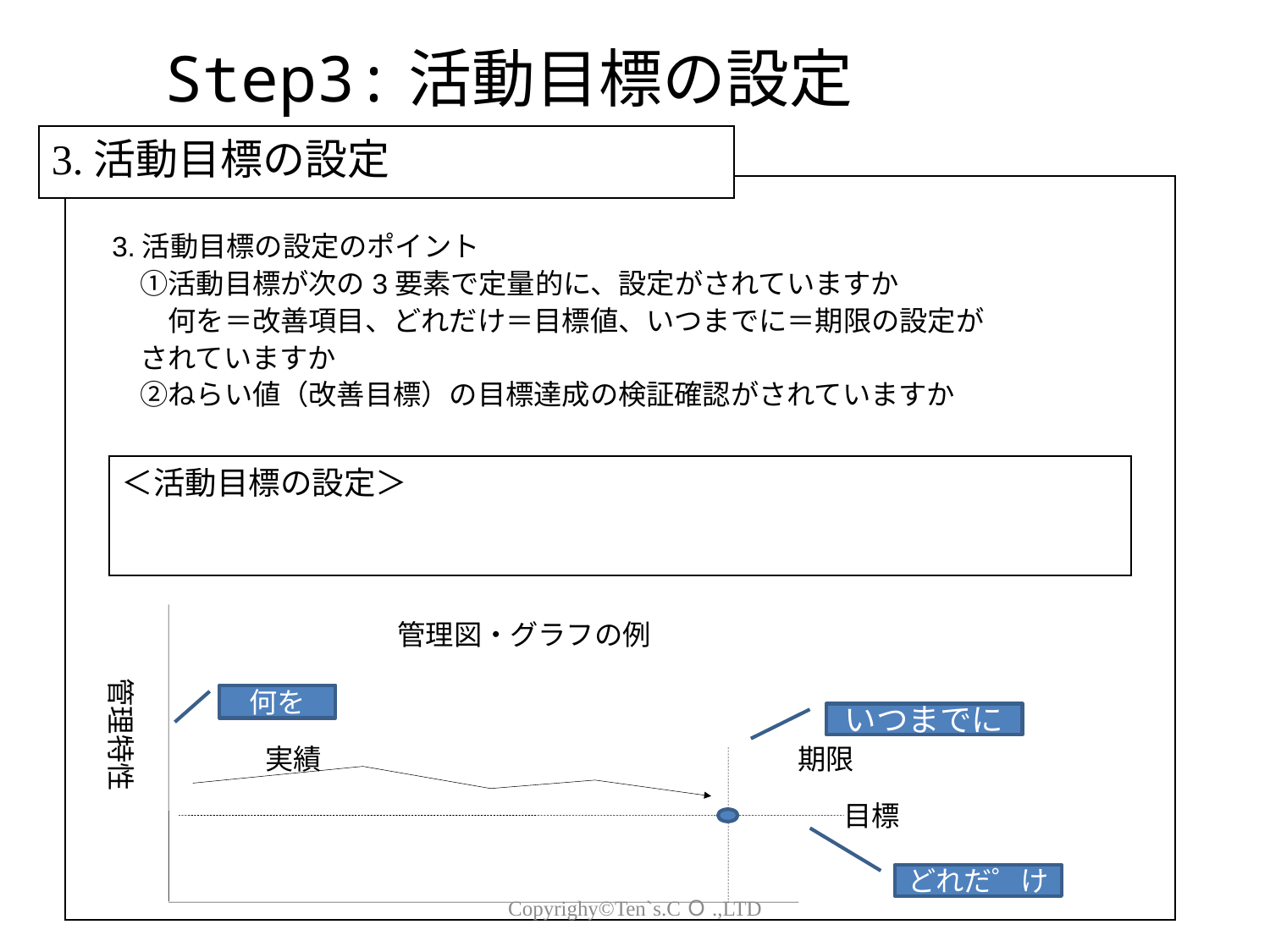

Step3:活動目標の設定
3.活動目標の設定

3.活動目標の設定のポイント
　①活動目標が次の3要素で定量的に、設定がされていますか
　　何を＝改善項目、どれだけ＝目標値、いつまでに＝期限の設定が
　されていますか
　②ねらい値（改善目標）の目標達成の検証確認がされていますか

＜活動目標の設定＞

管理図・グラフの例
何を
いつまでに
実績

期限

目標

どれだ゜け

管理特性
Copyrighy©Ten`s.CＯ.,LTD